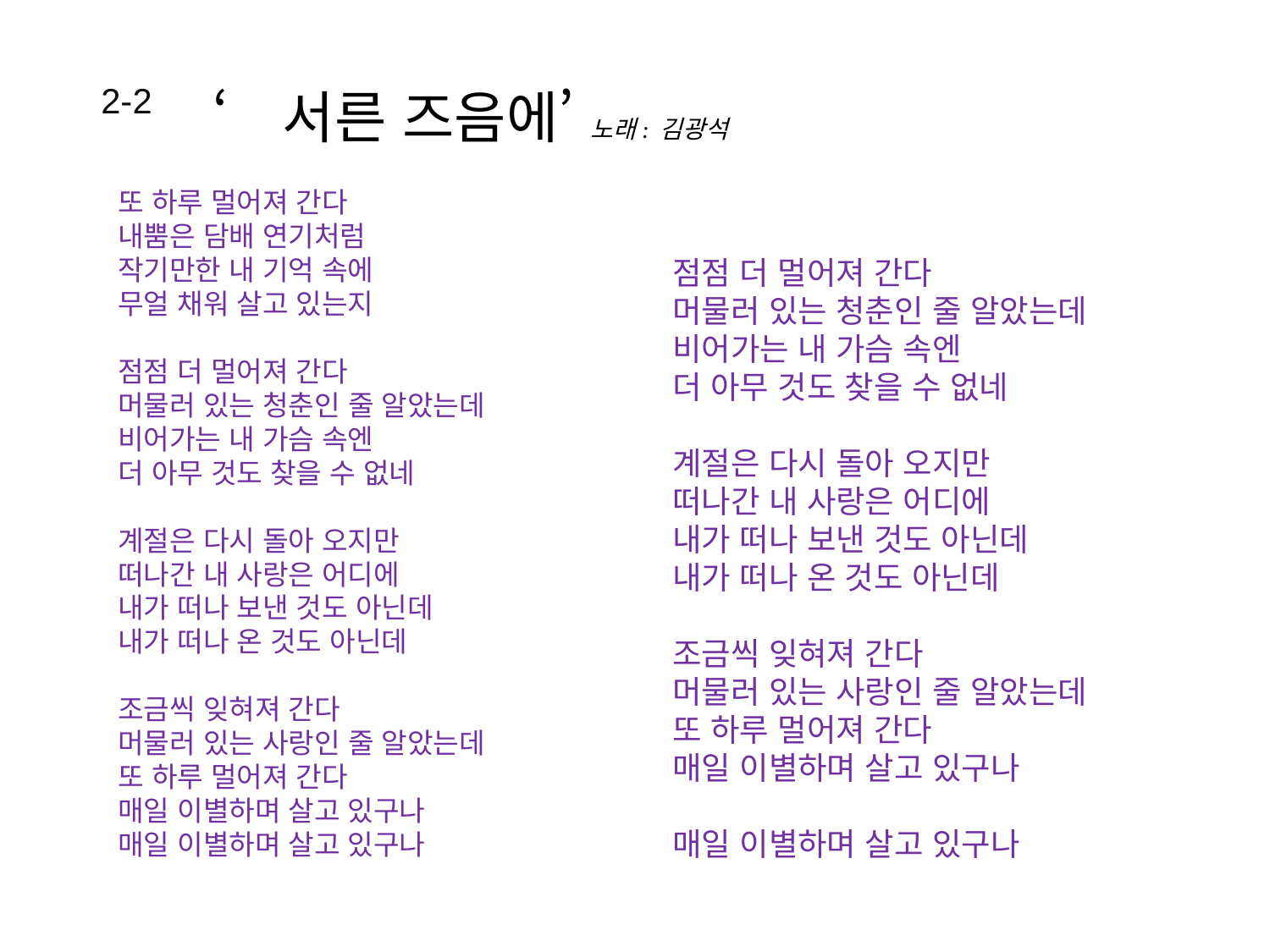

# ‘서른 즈음에’ 노래: 김광석
2-2
또 하루 멀어져 간다
내뿜은 담배 연기처럼
작기만한 내 기억 속에
무얼 채워 살고 있는지
점점 더 멀어져 간다
머물러 있는 청춘인 줄 알았는데
비어가는 내 가슴 속엔
더 아무 것도 찾을 수 없네
계절은 다시 돌아 오지만
떠나간 내 사랑은 어디에
내가 떠나 보낸 것도 아닌데
내가 떠나 온 것도 아닌데
조금씩 잊혀져 간다
머물러 있는 사랑인 줄 알았는데
또 하루 멀어져 간다
매일 이별하며 살고 있구나
매일 이별하며 살고 있구나
점점 더 멀어져 간다
머물러 있는 청춘인 줄 알았는데
비어가는 내 가슴 속엔
더 아무 것도 찾을 수 없네
계절은 다시 돌아 오지만
떠나간 내 사랑은 어디에
내가 떠나 보낸 것도 아닌데
내가 떠나 온 것도 아닌데
조금씩 잊혀져 간다
머물러 있는 사랑인 줄 알았는데
또 하루 멀어져 간다
매일 이별하며 살고 있구나
매일 이별하며 살고 있구나